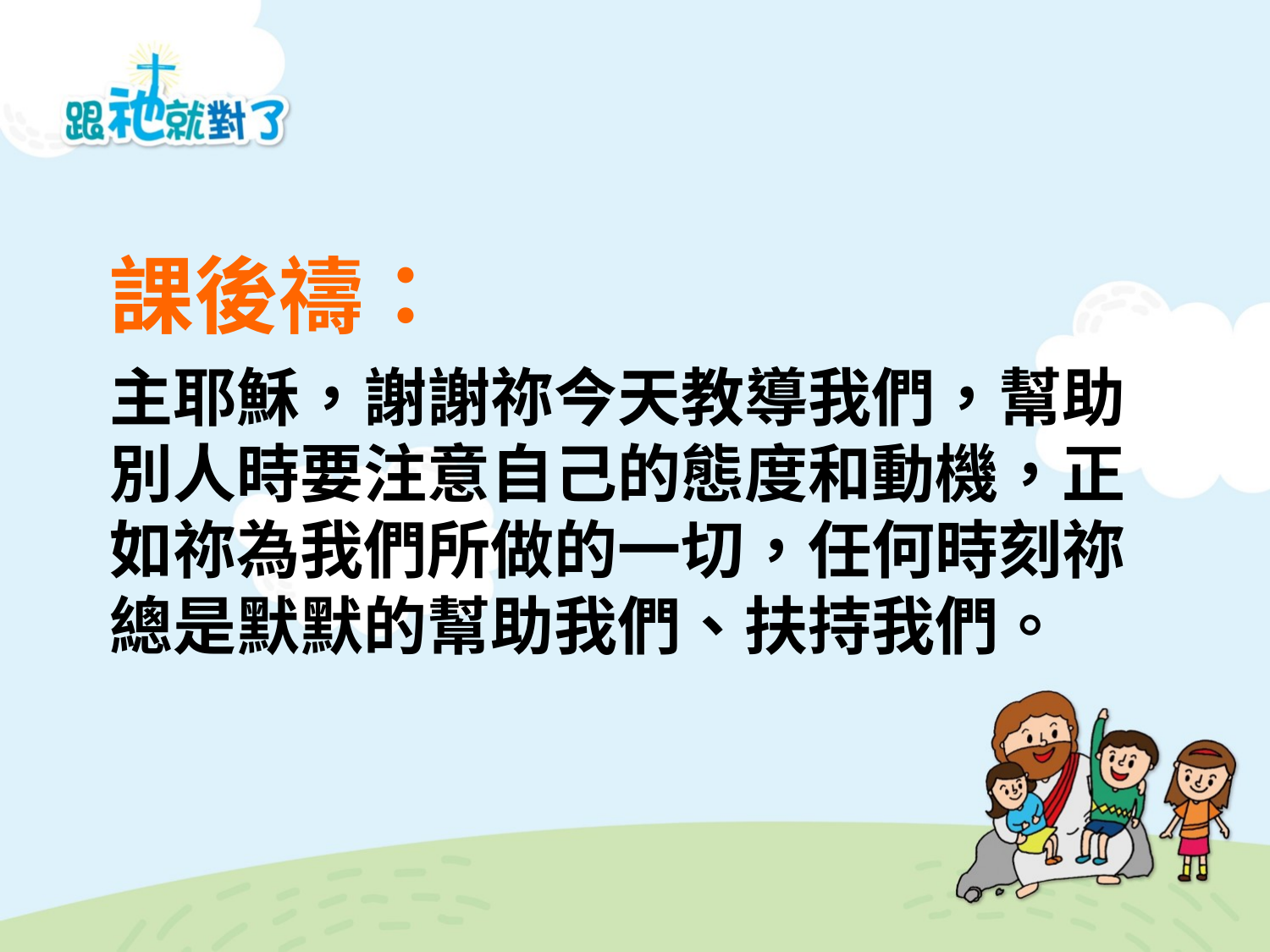

課後禱：
主耶穌，謝謝祢今天教導我們，幫助別人時要注意自己的態度和動機，正如祢為我們所做的一切，任何時刻祢總是默默的幫助我們、扶持我們。